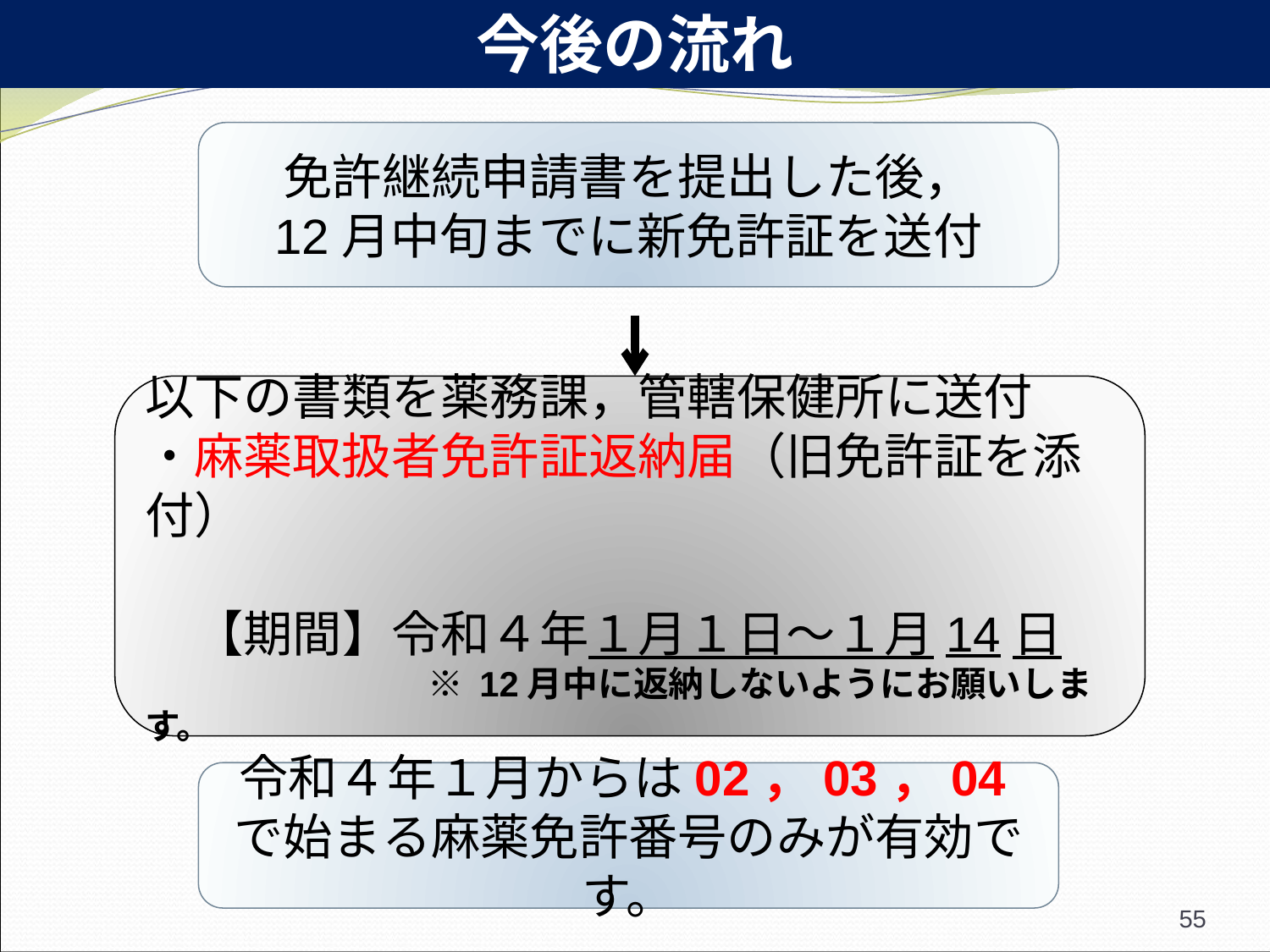

今後の流れ
免許継続申請書を提出した後，
12月中旬までに新免許証を送付
以下の書類を薬務課，管轄保健所に送付
・麻薬取扱者免許証返納届（旧免許証を添付）

　【期間】令和４年１月１日～１月14日
　　　　　　　　※ 12月中に返納しないようにお願いします。
令和４年１月からは02，03，04で始まる麻薬免許番号のみが有効です。
55